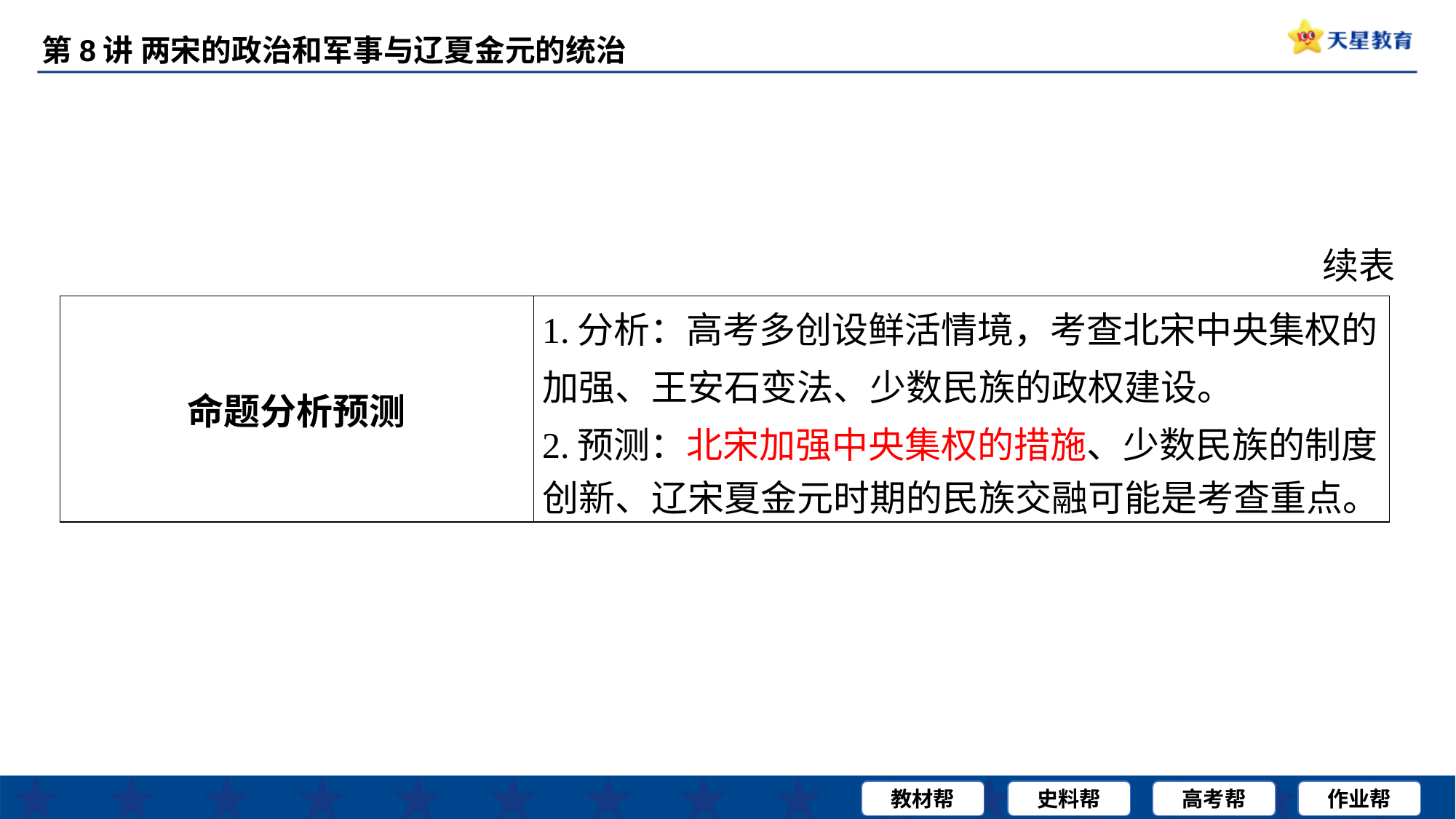

续表
| 命题分析预测 | 1.分析：高考多创设鲜活情境，考查北宋中央集权的 加强、王安石变法、少数民族的政权建设。 2.预测：北宋加强中央集权的措施、少数民族的制度 创新、辽宋夏金元时期的民族交融可能是考查重点。 |
| --- | --- |